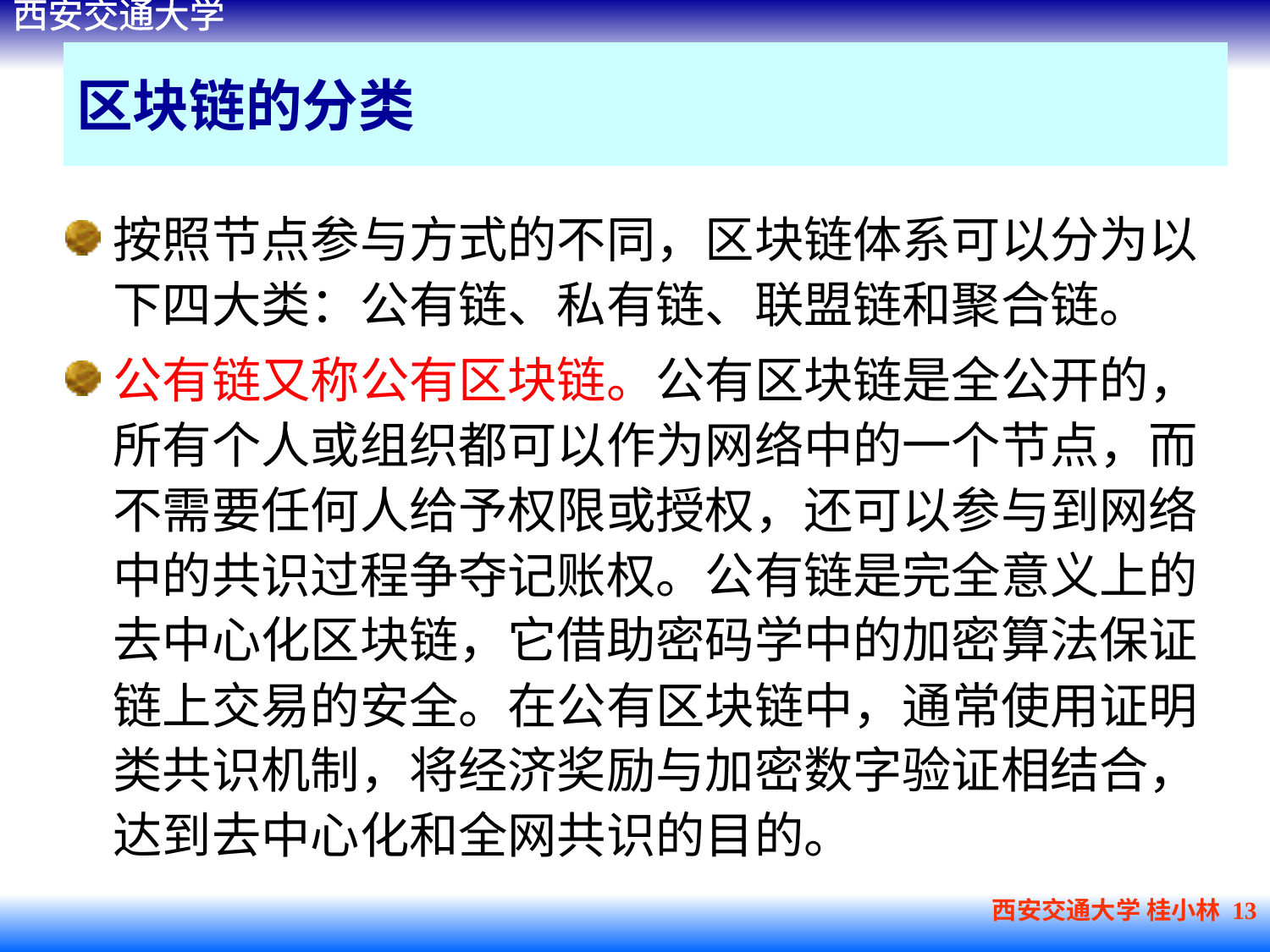

# 区块链的分类
按照节点参与方式的不同，区块链体系可以分为以下四大类：公有链、私有链、联盟链和聚合链。
公有链又称公有区块链。公有区块链是全公开的，所有个人或组织都可以作为网络中的一个节点，而不需要任何人给予权限或授权，还可以参与到网络中的共识过程争夺记账权。公有链是完全意义上的去中心化区块链，它借助密码学中的加密算法保证链上交易的安全。在公有区块链中，通常使用证明类共识机制，将经济奖励与加密数字验证相结合，达到去中心化和全网共识的目的。
西安交通大学 桂小林 13